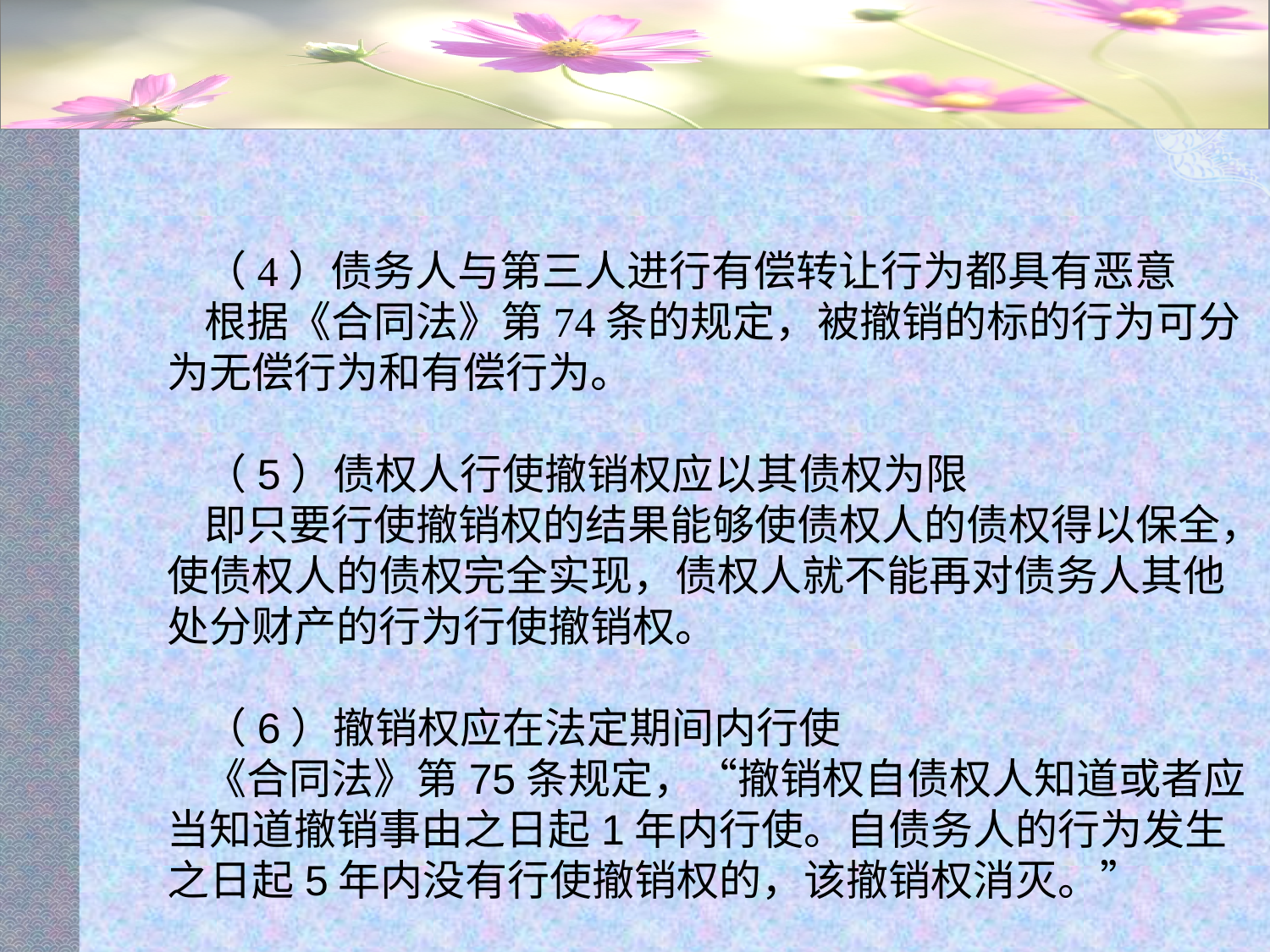

#
（4）债务人与第三人进行有偿转让行为都具有恶意
根据《合同法》第74条的规定，被撤销的标的行为可分为无偿行为和有偿行为。

（5）债权人行使撤销权应以其债权为限
即只要行使撤销权的结果能够使债权人的债权得以保全，使债权人的债权完全实现，债权人就不能再对债务人其他处分财产的行为行使撤销权。

（6）撤销权应在法定期间内行使
《合同法》第75条规定，“撤销权自债权人知道或者应当知道撤销事由之日起1年内行使。自债务人的行为发生之日起5年内没有行使撤销权的，该撤销权消灭。”